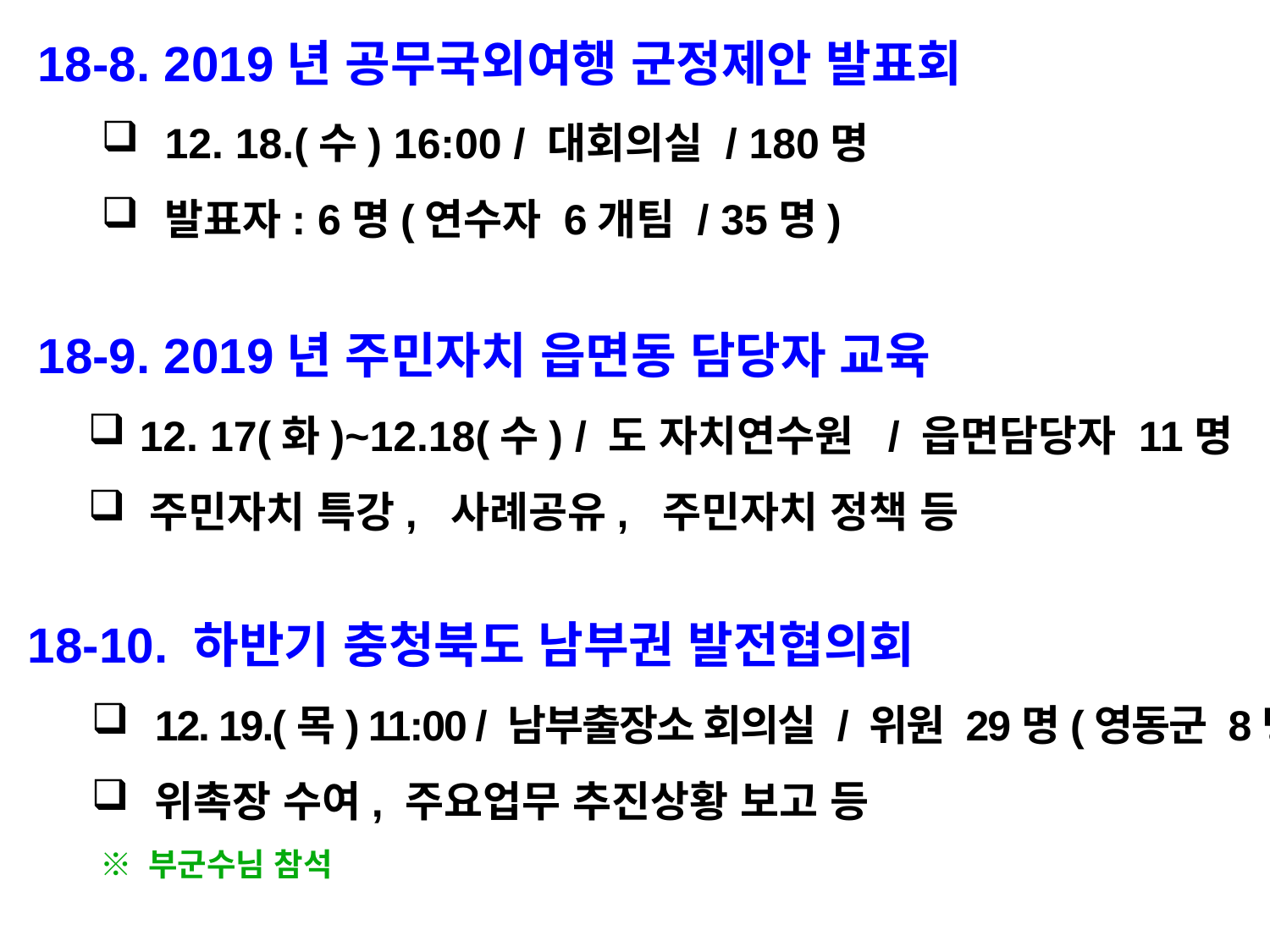

18-8. 2019년 공무국외여행 군정제안 발표회
12. 18.(수) 16:00 / 대회의실 / 180명
발표자: 6명(연수자 6개팀 / 35명)
18-9. 2019년 주민자치 읍면동 담당자 교육
 12. 17(화)~12.18(수) / 도 자치연수원  / 읍면담당자 11명
 주민자치 특강,  사례공유,  주민자치 정책 등
18-10. 하반기 충청북도 남부권 발전협의회
12. 19.(목) 11:00 / 남부출장소 회의실 / 위원 29명(영동군 8명)
위촉장 수여, 주요업무 추진상황 보고 등
 ※ 부군수님 참석